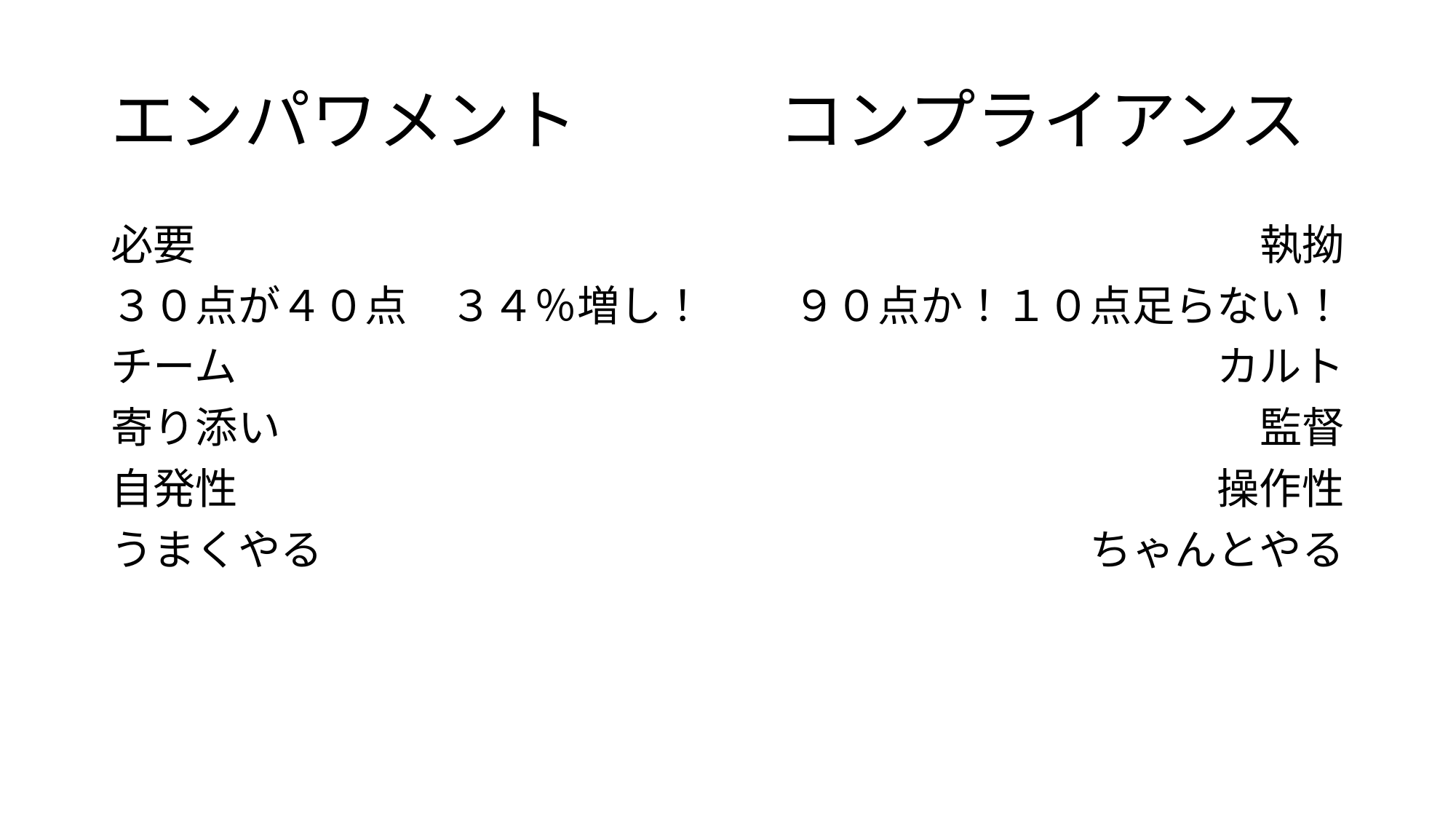

# エンパワメント　　　コンプライアンス
必要
３０点が４０点　３４％増し！
チーム
寄り添い
自発性
うまくやる
執拗
９０点か！１０点足らない！
カルト
監督
操作性
ちゃんとやる